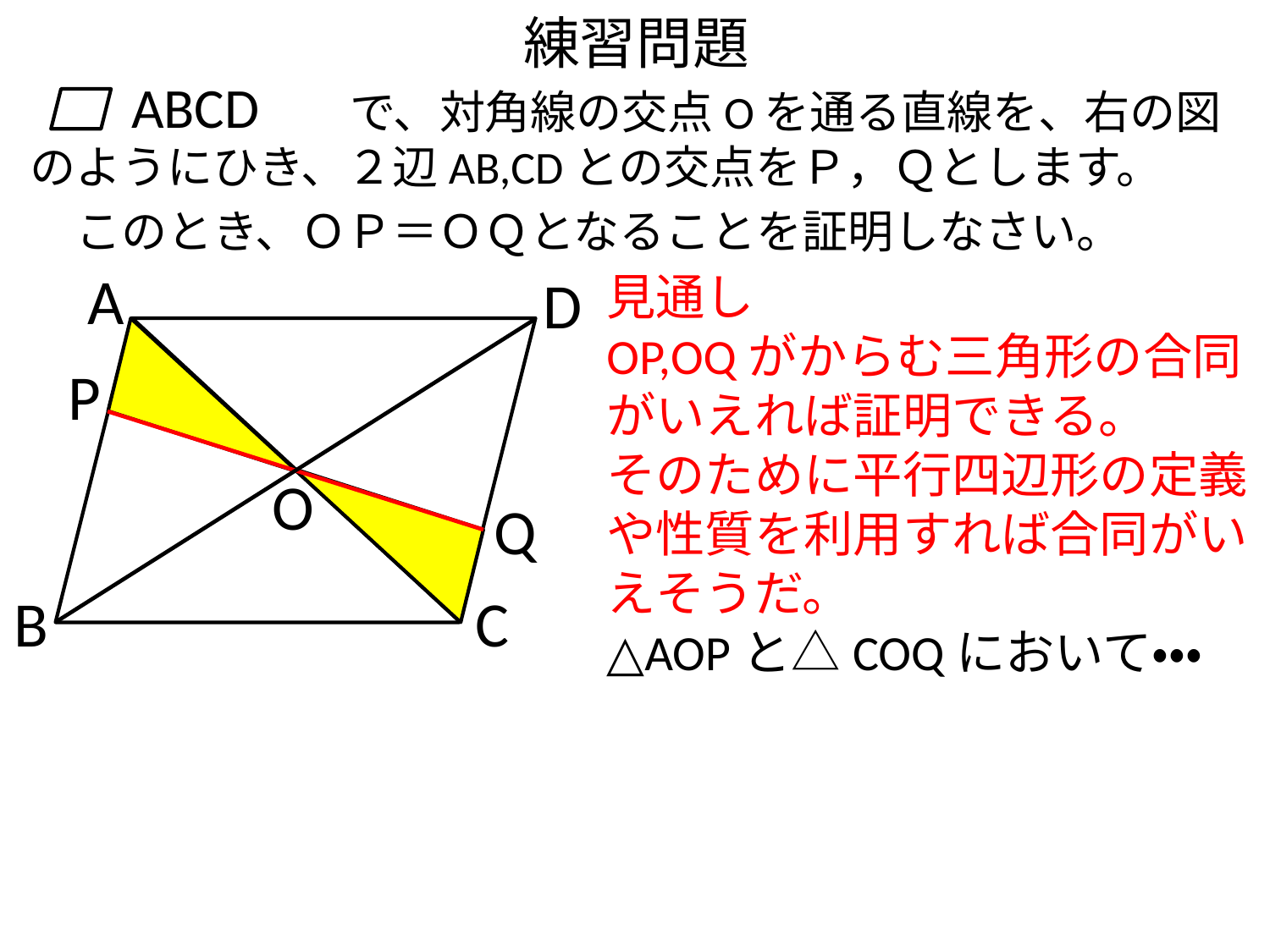

# 練習問題
ABCD

　　　　　　　で、対角線の交点Oを通る直線を、右の図のようにひき、２辺AB,CDとの交点をＰ，Ｑとします。
　このとき、ＯＰ＝ＯＱとなることを証明しなさい。
A
D
見通し
OP,OQがからむ三角形の合同がいえれば証明できる。
そのために平行四辺形の定義や性質を利用すれば合同がいえそうだ。
△AOPと△COQにおいて・・・

P
O

Q
B
C